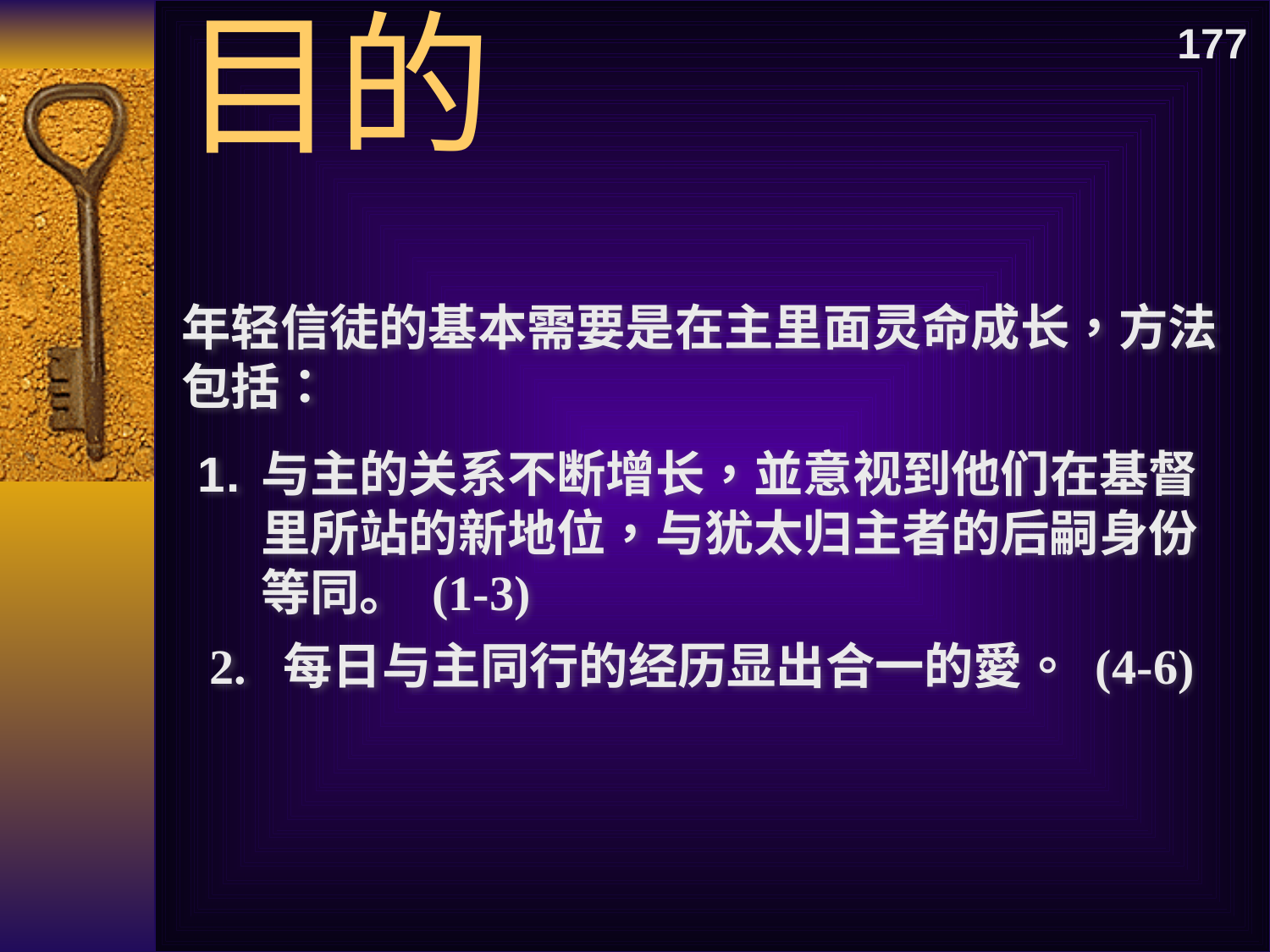

177
目的
年轻信徒的基本需要是在主里面灵命成长，方法包括：
与主的关系不断增长，並意视到他们在基督里所站的新地位，与犹太归主者的后嗣身份等同。 (1-3)
 2.  每日与主同行的经历显出合一的愛。 (4-6)